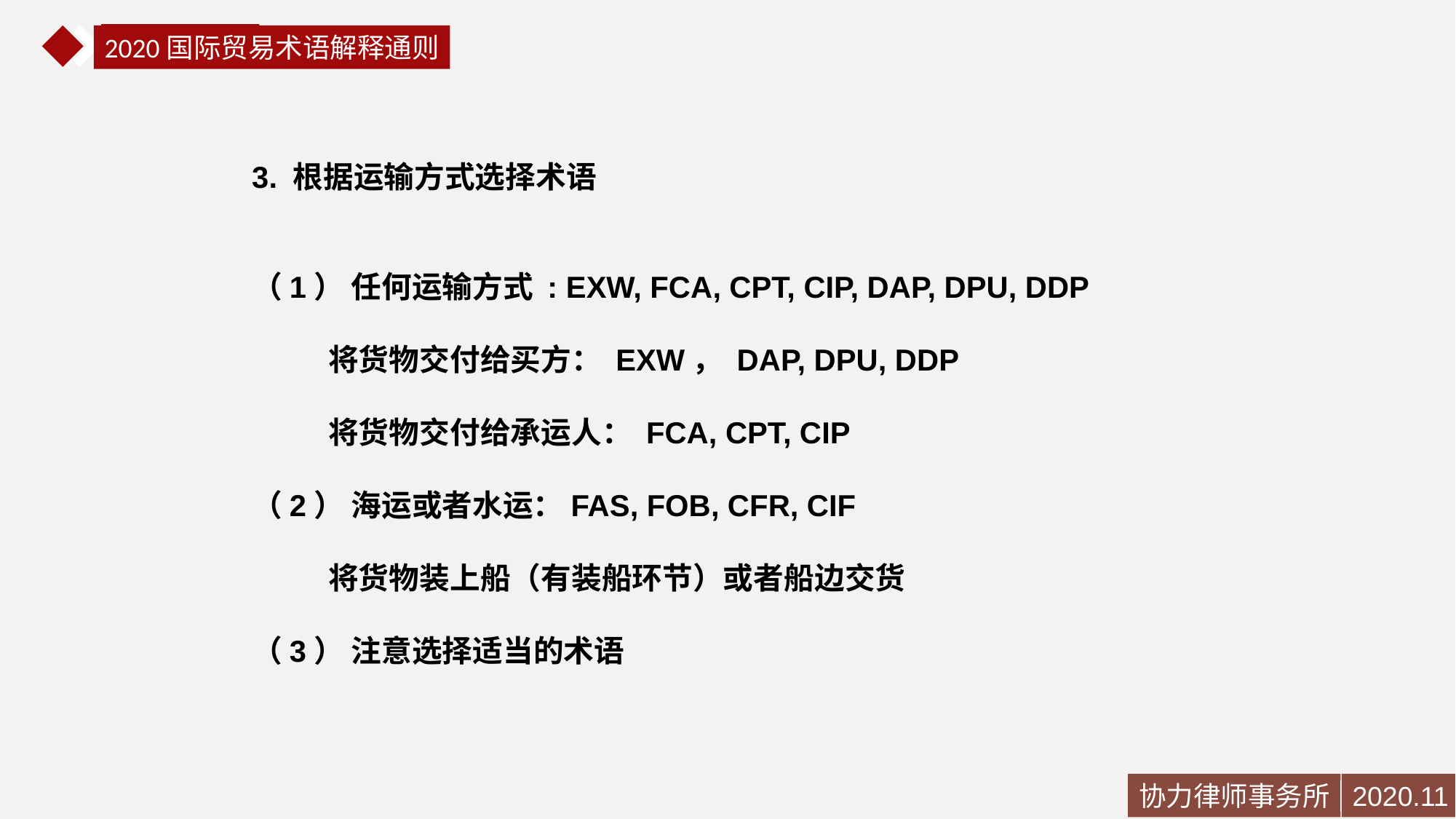

国际贸易法

2020国际贸易术语解释通则

3. 根据运输方式选择术语

（1） 任何运输方式 : EXW, FCA, CPT, CIP, DAP, DPU, DDP

          将货物交付给买方： EXW， DAP, DPU, DDP

          将货物交付给承运人： FCA, CPT, CIP

（2） 海运或者水运：FAS, FOB, CFR, CIF

          将货物装上船（有装船环节）或者船边交货

（3） 注意选择适当的术语

协力律师事务所
2020.11